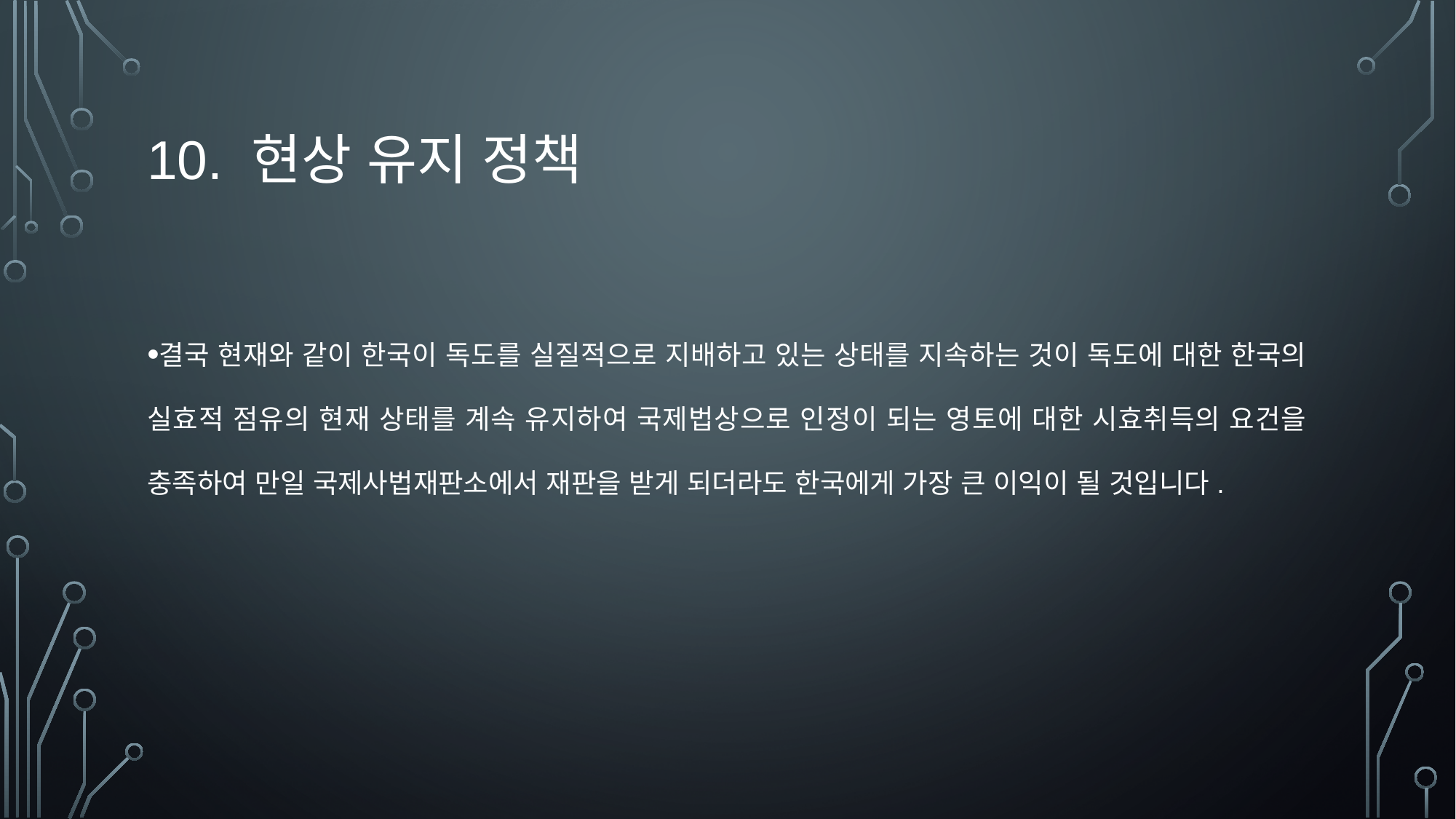

# 10. 현상 유지 정책

결국 현재와 같이 한국이 독도를 실질적으로 지배하고 있는 상태를 지속하는 것이 독도에 대한 한국의 실효적 점유의 현재 상태를 계속 유지하여 국제법상으로 인정이 되는 영토에 대한 시효취득의 요건을 충족하여 만일 국제사법재판소에서 재판을 받게 되더라도 한국에게 가장 큰 이익이 될 것입니다.